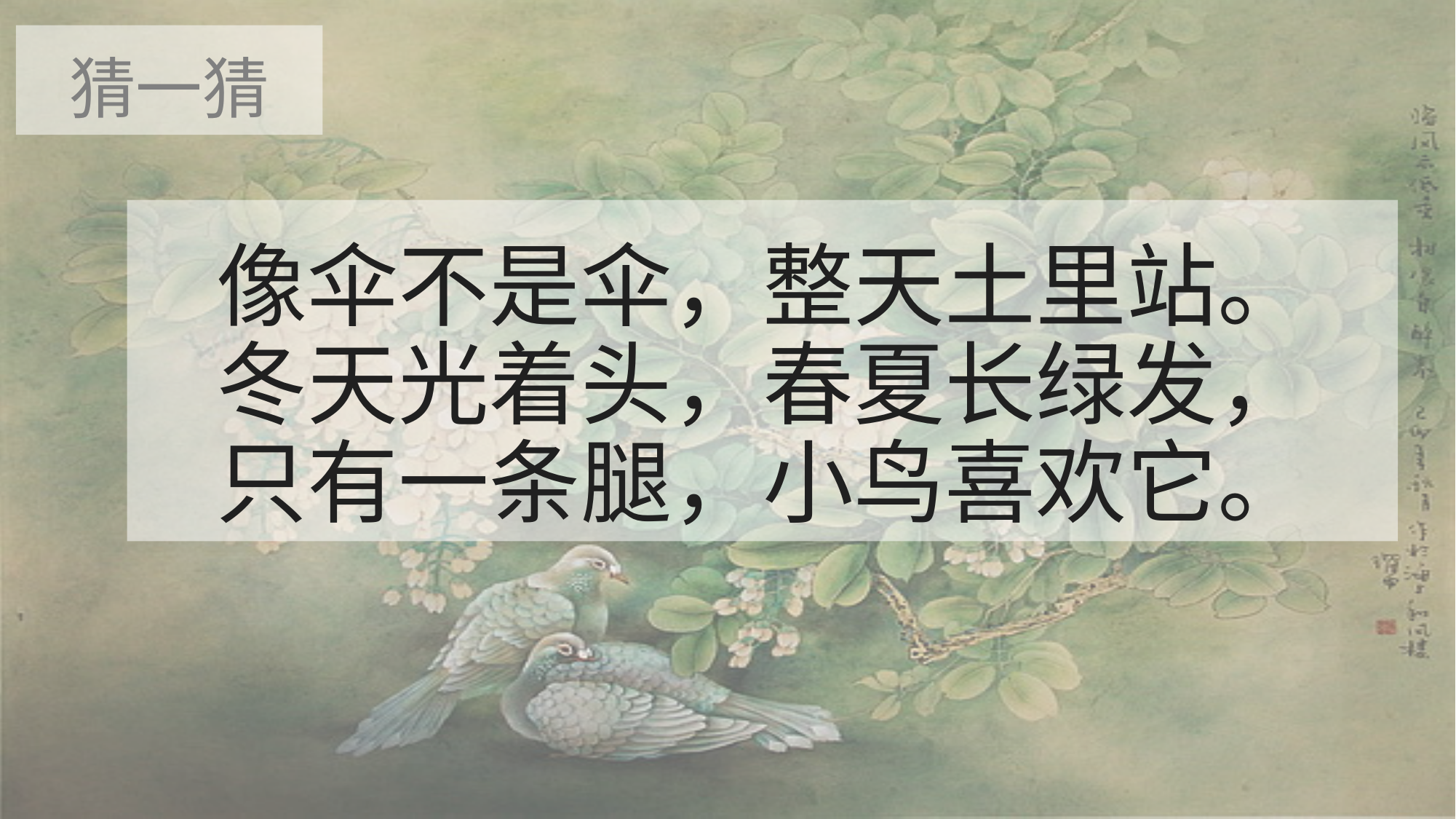

猜一猜
# 像伞不是伞，整天土里站。 冬天光着头，春夏长绿发， 只有一条腿，小鸟喜欢它。